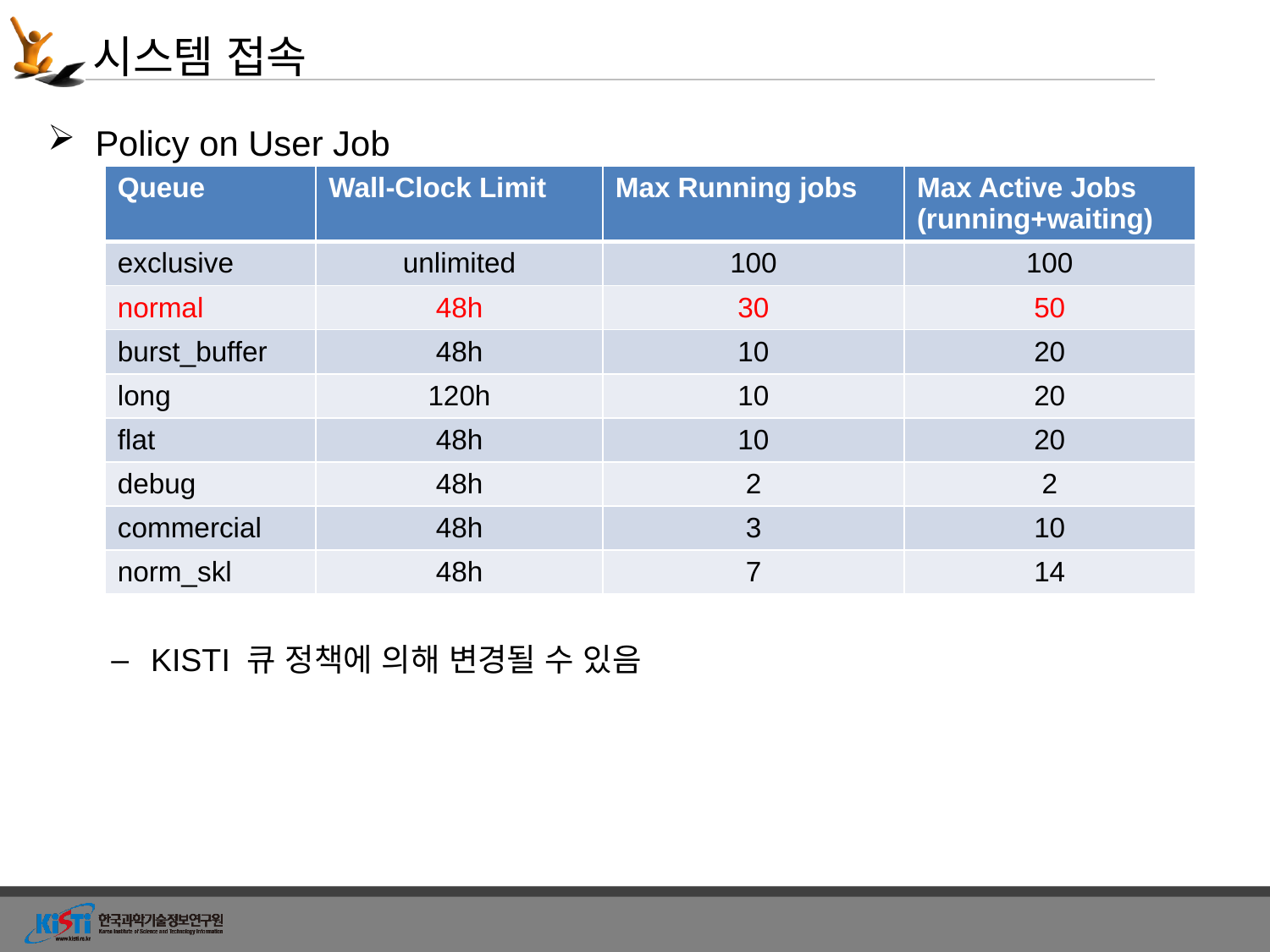

# 시스템 접속
Policy on User Job

KISTI 큐 정책에 의해 변경될 수 있음

| Queue | Wall-Clock Limit | Max Running jobs | Max Active Jobs (running+waiting) |
| --- | --- | --- | --- |
| exclusive | unlimited | 100 | 100 |
| normal | 48h | 30 | 50 |
| burst\_buffer | 48h | 10 | 20 |
| long | 120h | 10 | 20 |
| flat | 48h | 10 | 20 |
| debug | 48h | 2 | 2 |
| commercial | 48h | 3 | 10 |
| norm\_skl | 48h | 7 | 14 |
12